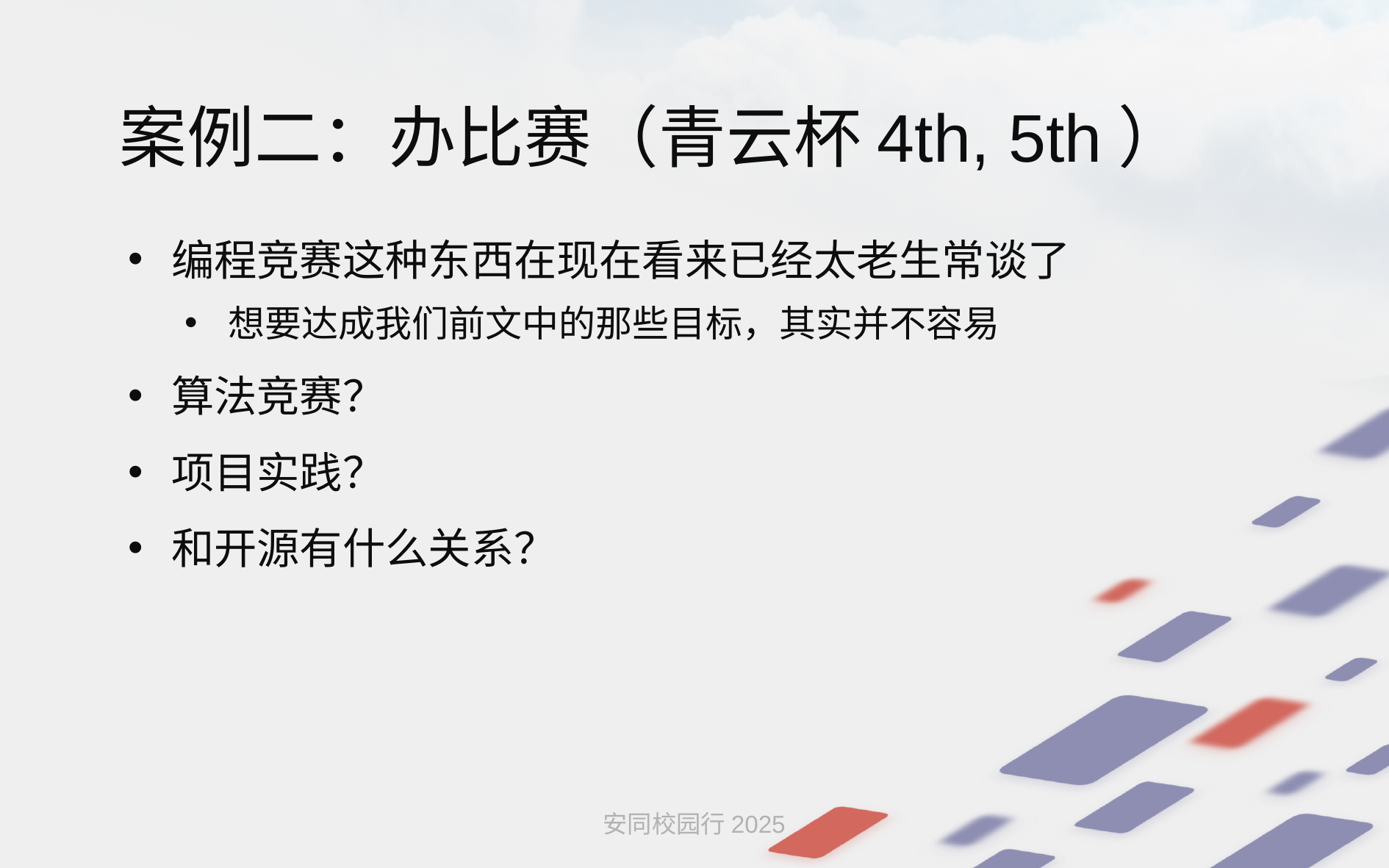

# 案例二：办比赛（青云杯4th, 5th）
编程竞赛这种东西在现在看来已经太老生常谈了
想要达成我们前文中的那些目标，其实并不容易
算法竞赛？
项目实践？
和开源有什么关系？
安同校园行2025